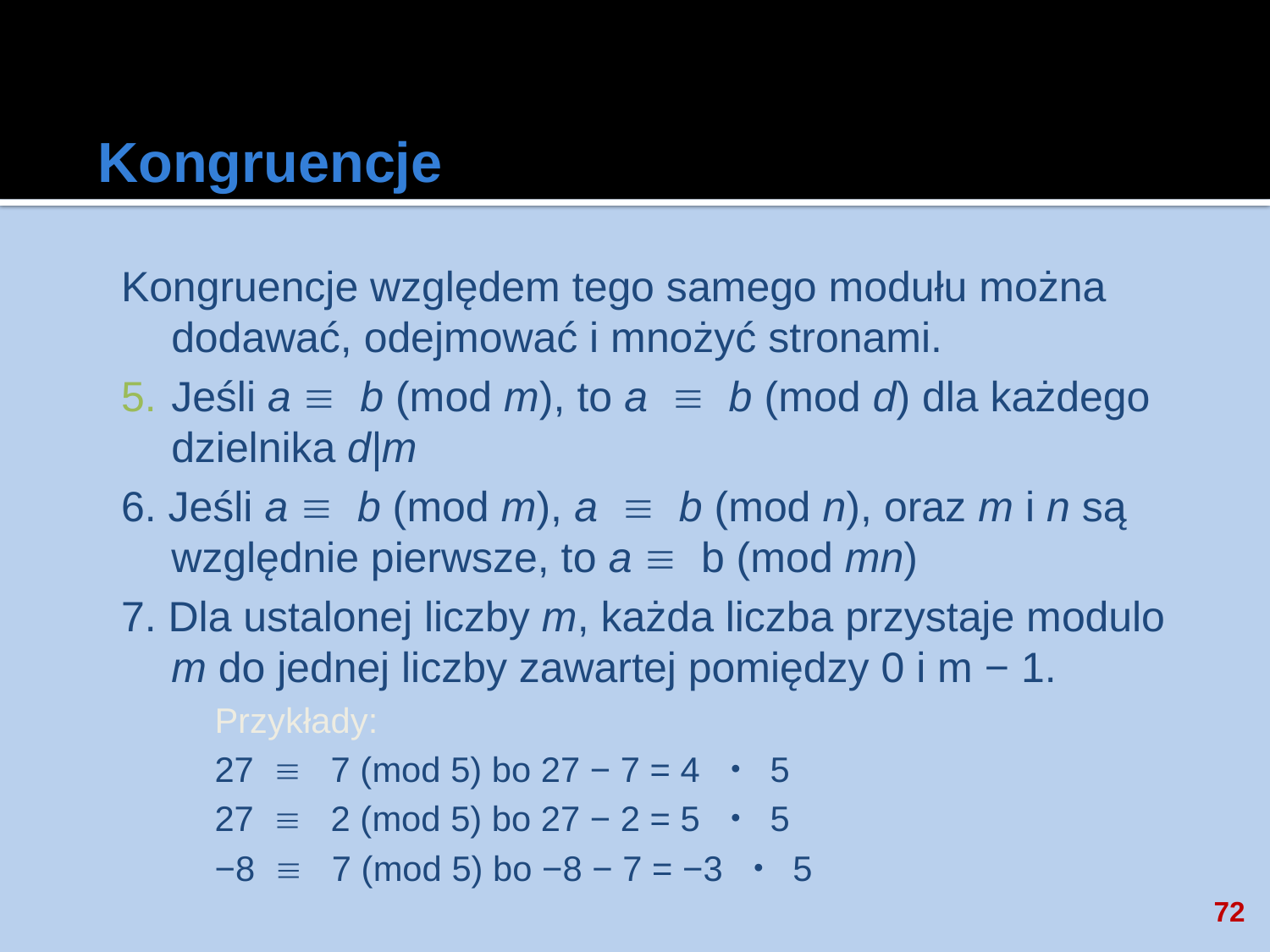

# Kongruencje
Kongruencje względem tego samego modułu można dodawać, odejmować i mnożyć stronami.
Jeśli a ≡  b (mod m), to a  ≡  b (mod d) dla każdego dzielnika d|m
6. Jeśli a ≡  b (mod m), a  ≡  b (mod n), oraz m i n są względnie pierwsze, to a ≡  b (mod mn)
7. Dla ustalonej liczby m, każda liczba przystaje modulo m do jednej liczby zawartej pomiędzy 0 i m − 1.
Przykłady:
27  ≡   7 (mod 5) bo 27 − 7 = 4 ・ 5
27  ≡   2 (mod 5) bo 27 − 2 = 5 ・ 5
−8  ≡   7 (mod 5) bo −8 − 7 = −3 ・ 5